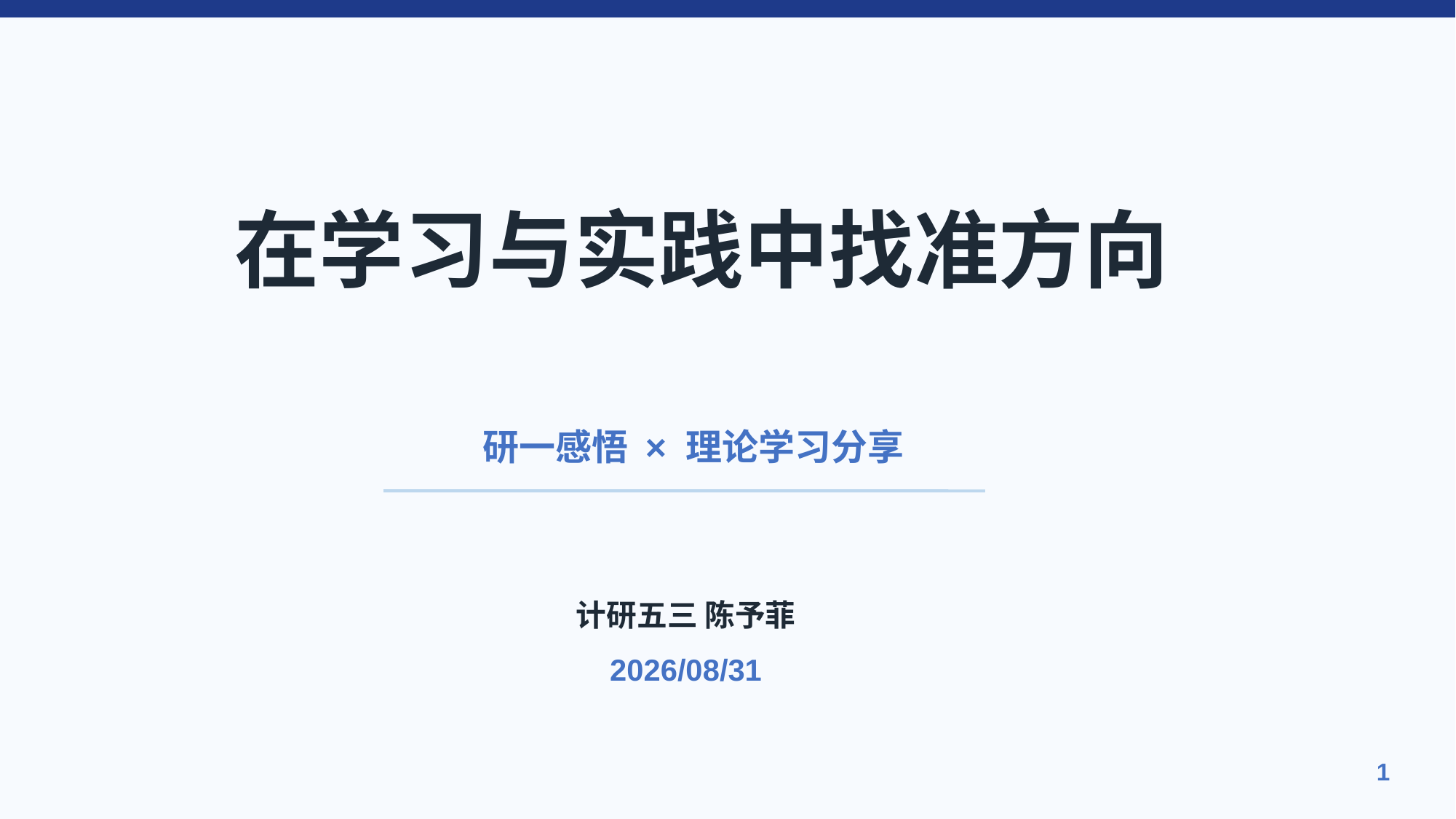

在学习与实践中找准方向
研一感悟 × 理论学习分享

计研五三 陈予菲
2026/08/31
1